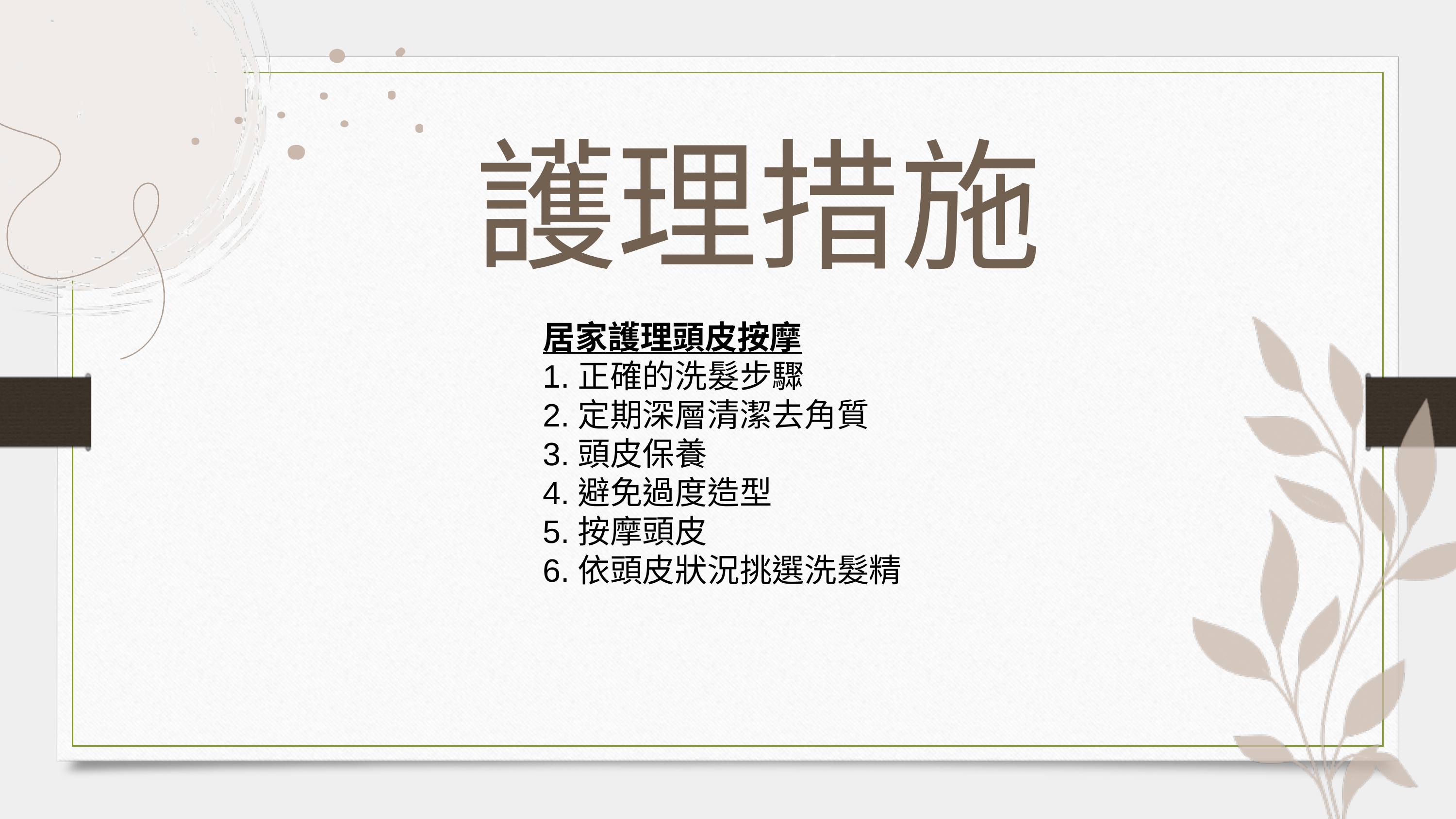

護理措施
居家護理頭皮按摩
1.正確的洗髮步驟
2.定期深層清潔去角質
3.頭皮保養
4.避免過度造型
5.按摩頭皮
6.依頭皮狀況挑選洗髮精